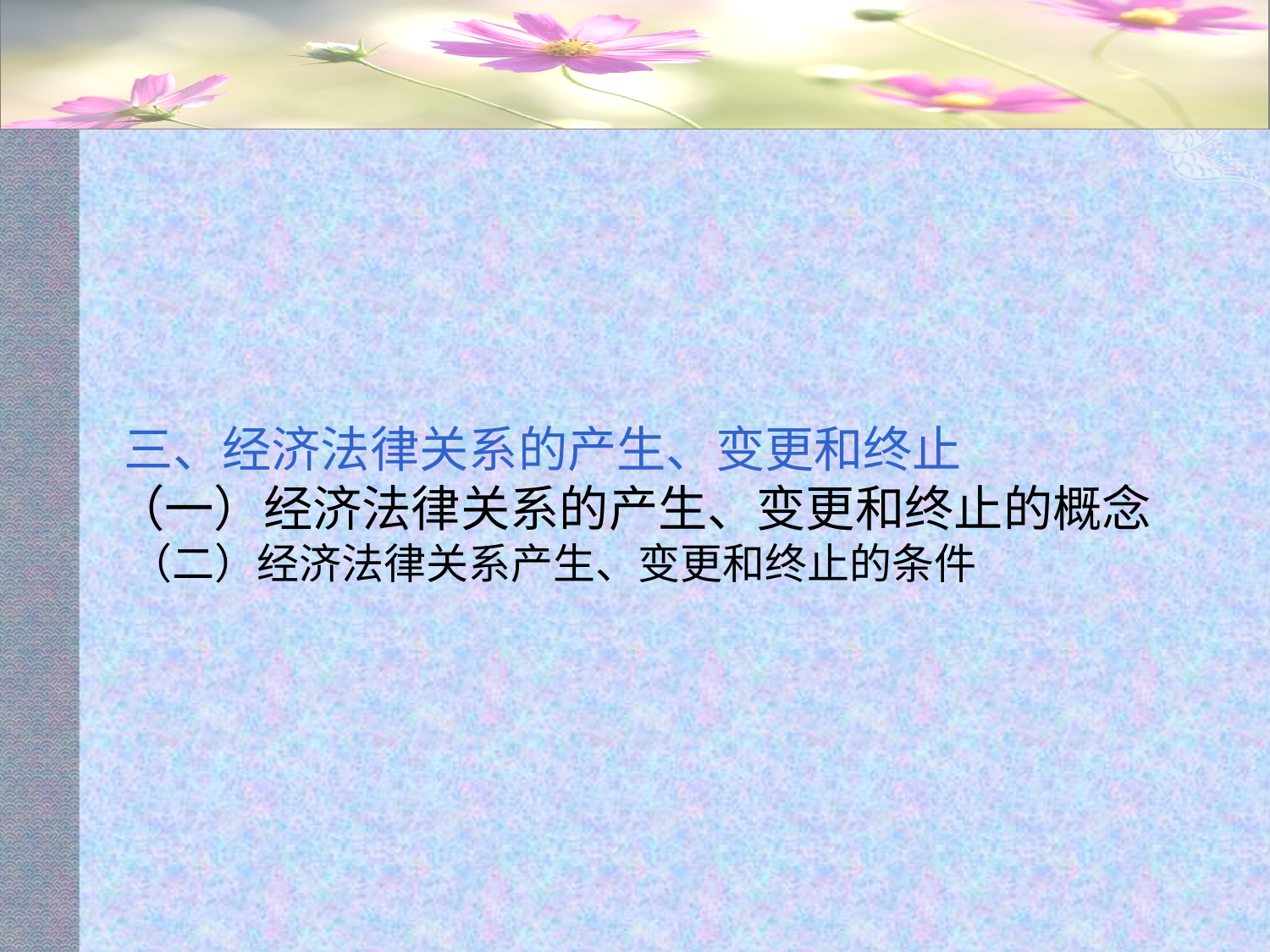

#
 三、经济法律关系的产生、变更和终止
（一）经济法律关系的产生、变更和终止的概念
（二）经济法律关系产生、变更和终止的条件